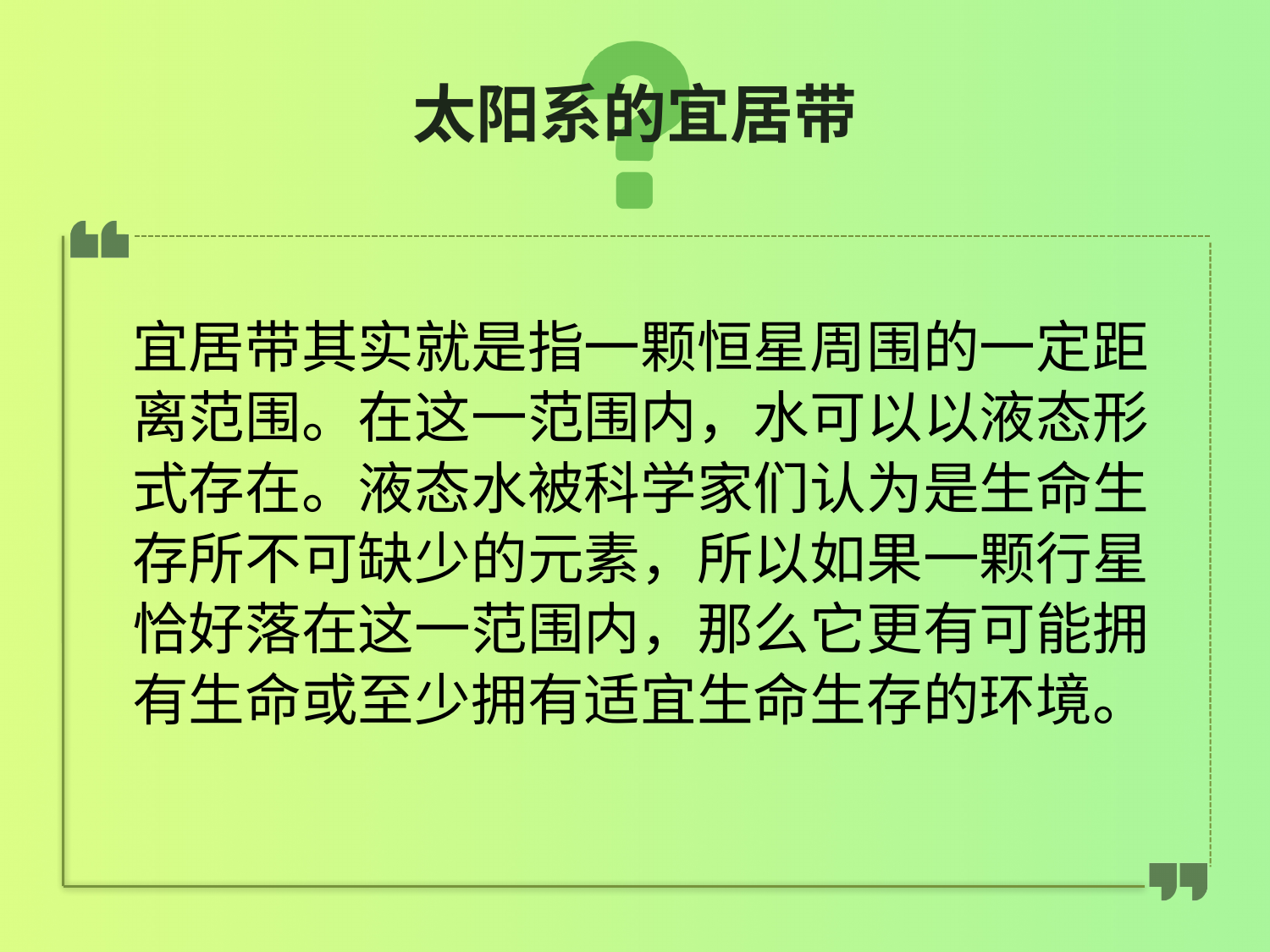

# 太阳系的宜居带
宜居带其实就是指一颗恒星周围的一定距离范围。在这一范围内，水可以以液态形式存在。液态水被科学家们认为是生命生存所不可缺少的元素，所以如果一颗行星恰好落在这一范围内，那么它更有可能拥有生命或至少拥有适宜生命生存的环境。